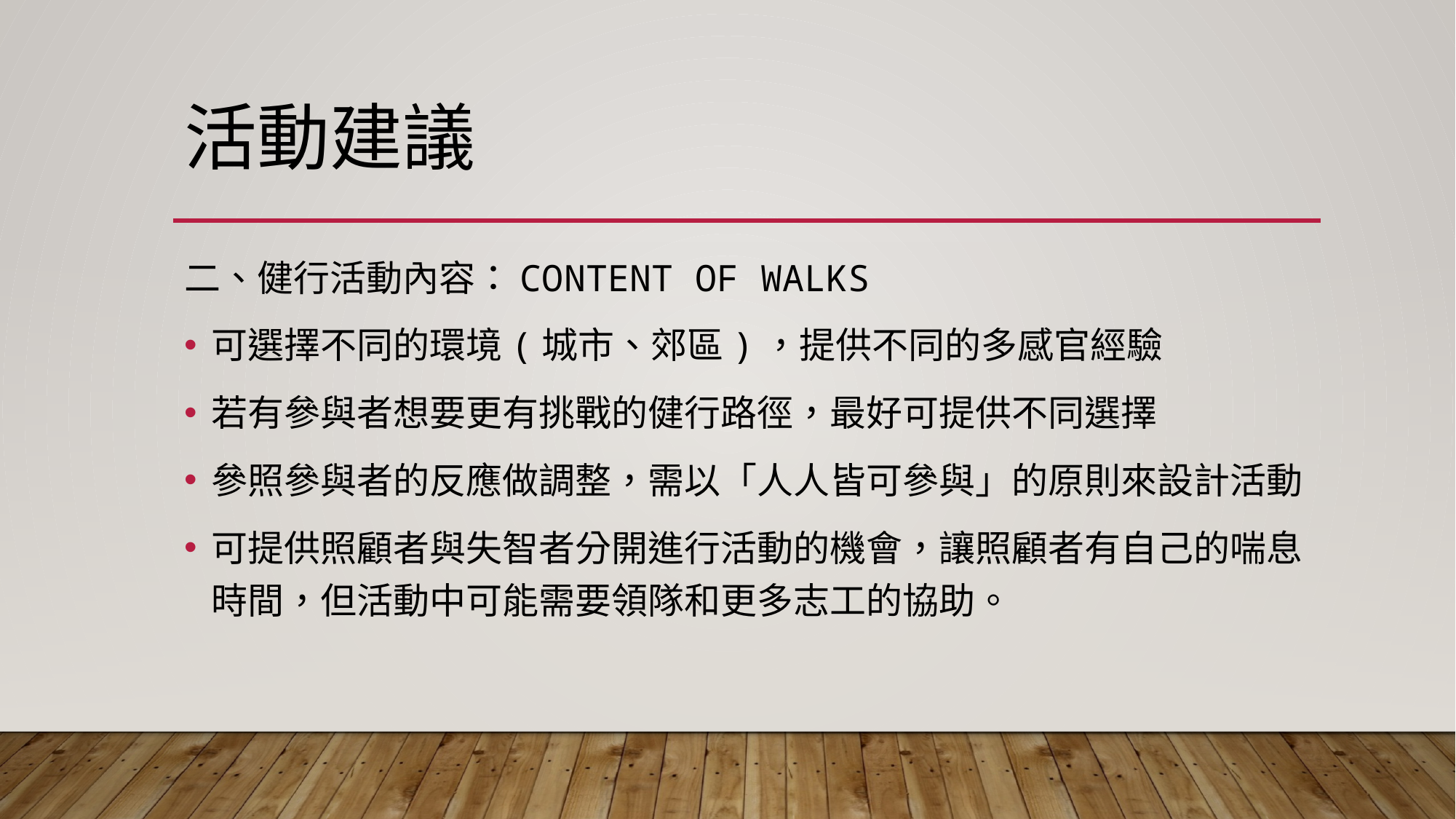

# 活動建議
二、健行活動內容：CONTENT OF WALKS
可選擇不同的環境(城市、郊區)，提供不同的多感官經驗
若有參與者想要更有挑戰的健行路徑，最好可提供不同選擇
參照參與者的反應做調整，需以「人人皆可參與」的原則來設計活動
可提供照顧者與失智者分開進行活動的機會，讓照顧者有自己的喘息時間，但活動中可能需要領隊和更多志工的協助。